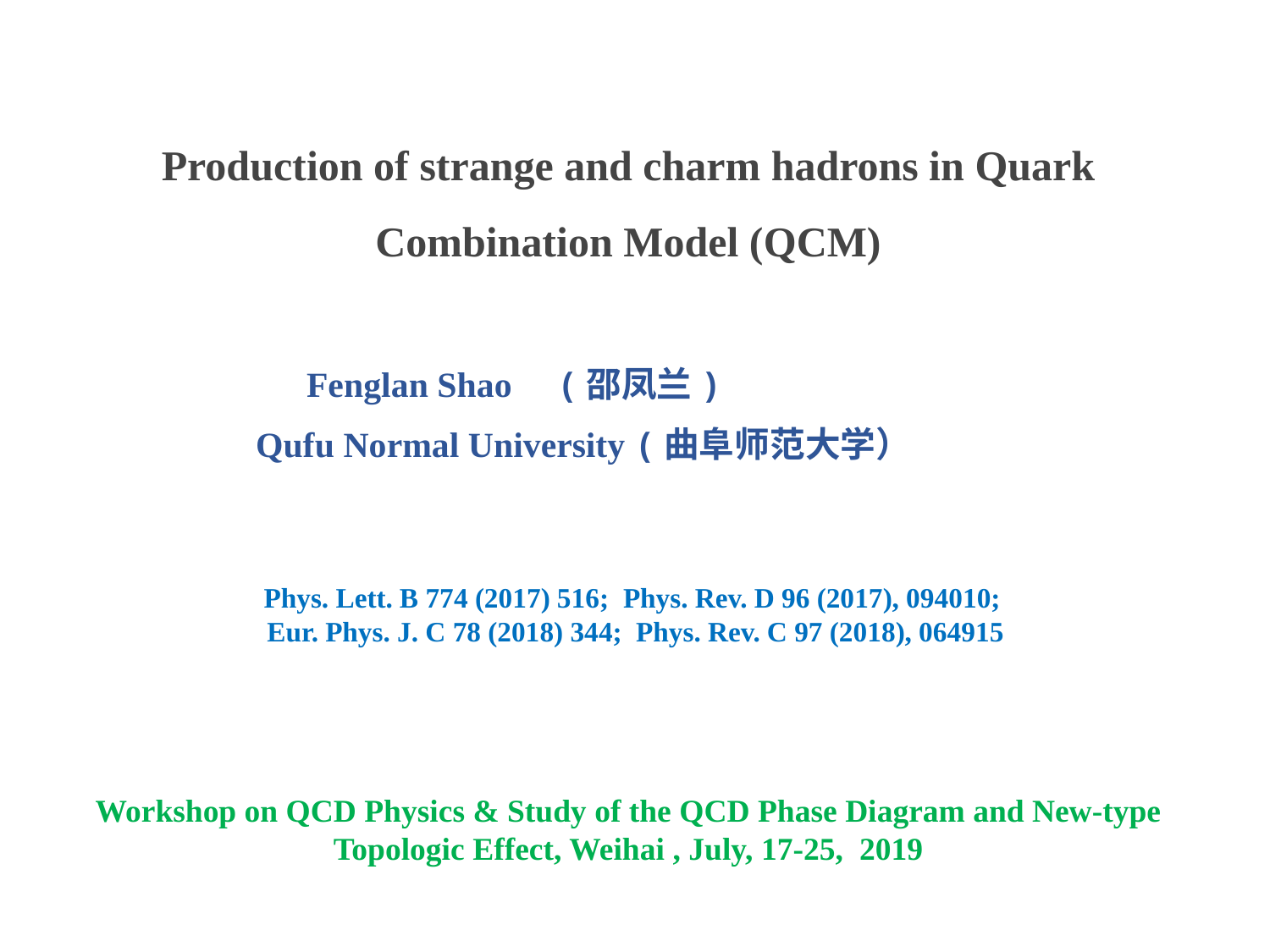

Production of strange and charm hadrons in Quark Combination Model (QCM)
  Fenglan Shao     (邵凤兰)
Qufu Normal University (曲阜师范大学）
Phys. Lett. B 774 (2017) 516;  Phys. Rev. D 96 (2017), 094010;
Eur. Phys. J. C 78 (2018) 344;  Phys. Rev. C 97 (2018), 064915

Workshop on QCD Physics & Study of the QCD Phase Diagram and New-type Topologic Effect, Weihai , July, 17-25,  2019